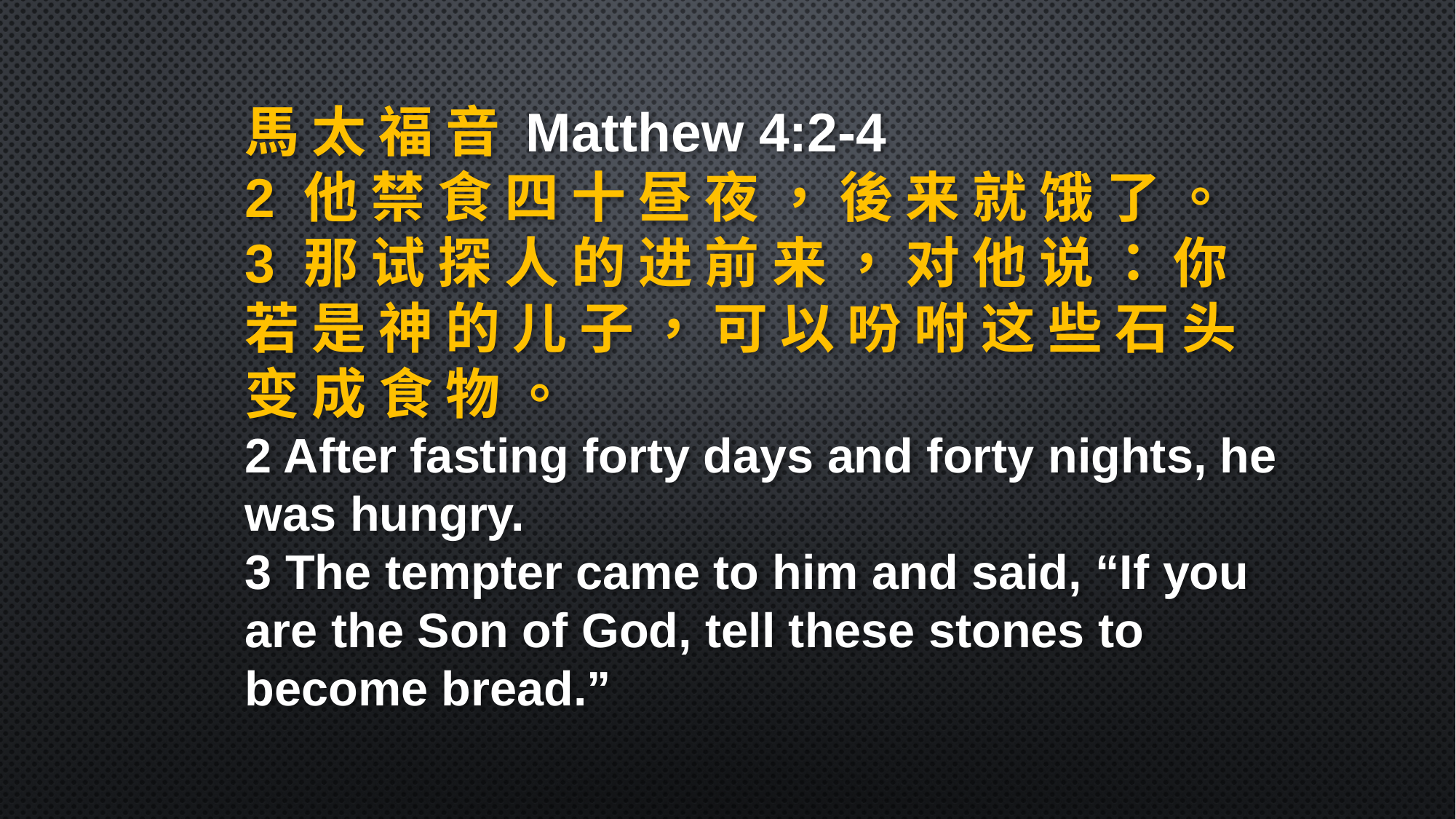

馬 太 福 音 Matthew 4:2-4
2 他 禁 食 四 十 昼 夜 ， 後 来 就 饿 了 。
3 那 试 探 人 的 进 前 来 ， 对 他 说 ： 你 若 是 神 的 儿 子 ， 可 以 吩 咐 这 些 石 头 变 成 食 物 。
2 After fasting forty days and forty nights, he was hungry.
3 The tempter came to him and said, “If you are the Son of God, tell these stones to become bread.”